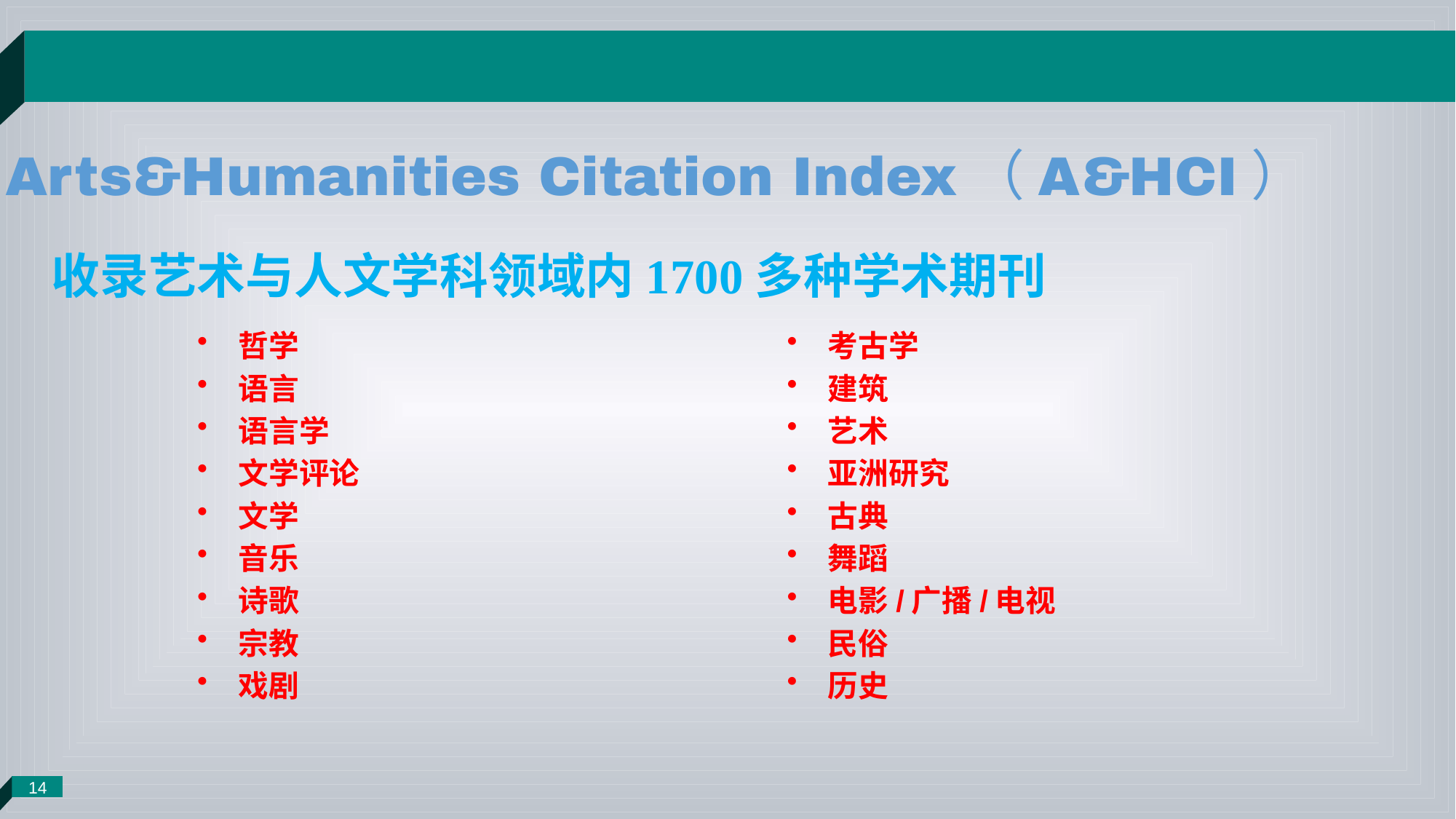

14

Arts&Humanities Citation Index（A&HCI）
收录艺术与人文学科领域内1700多种学术期刊
哲学
语言
语言学
文学评论
文学
音乐
诗歌
宗教
戏剧
考古学
建筑
艺术
亚洲研究
古典
舞蹈
电影/广播/电视
民俗
历史